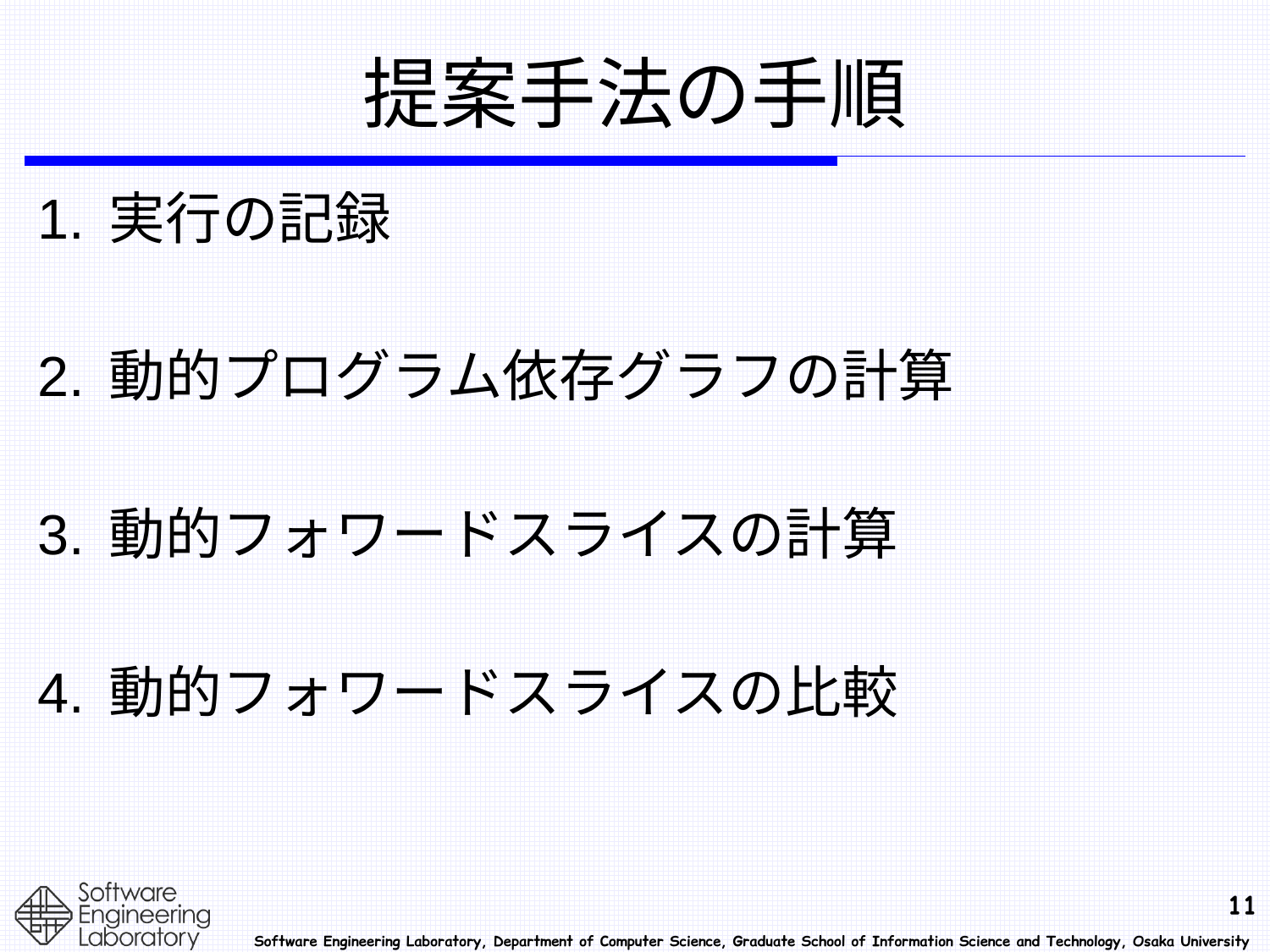

# 提案手法の手順
実行の記録

動的プログラム依存グラフの計算

動的フォワードスライスの計算

動的フォワードスライスの比較